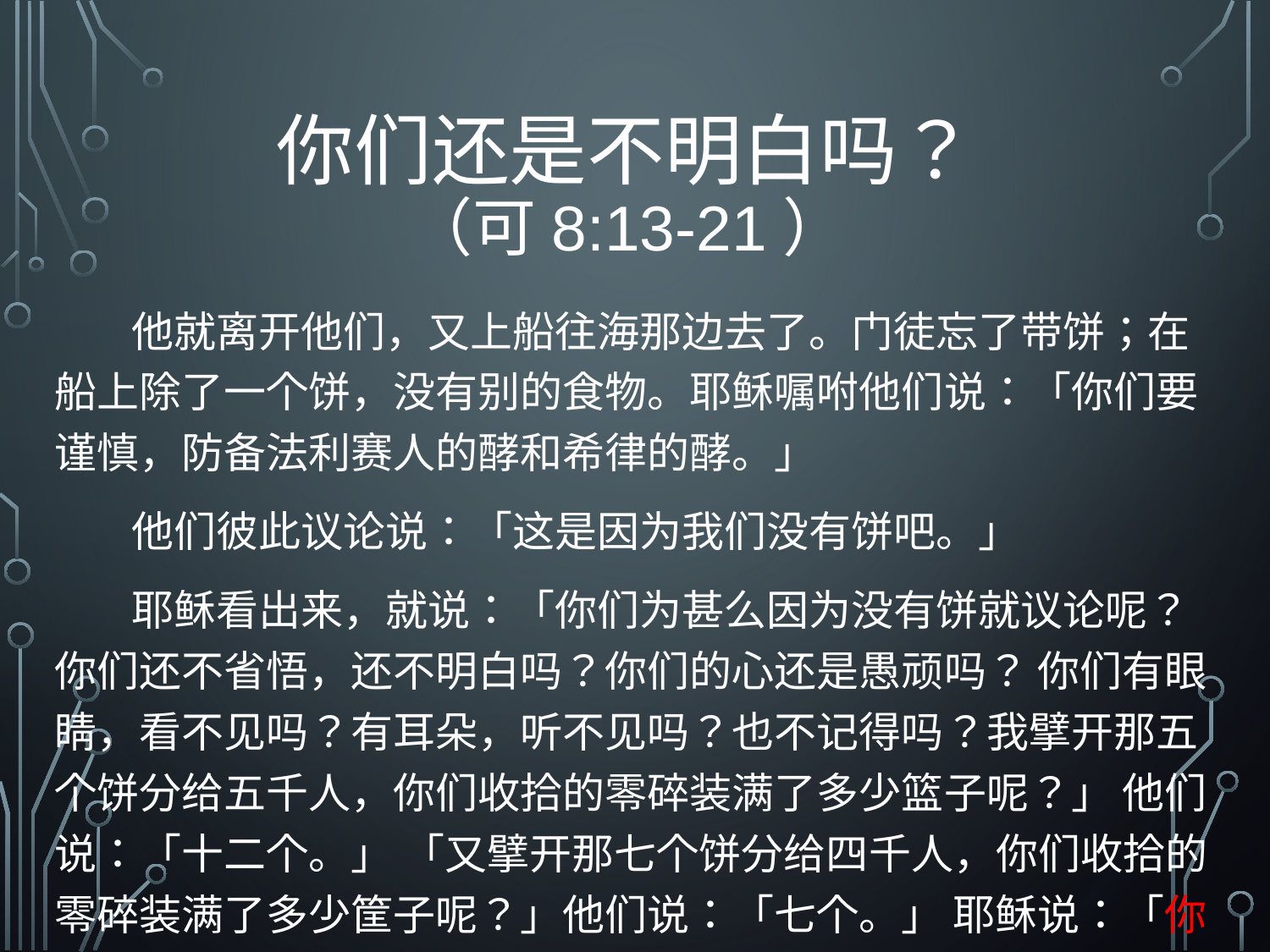

# 你们还是不明白吗？ （可8:13-21）
       他就离开他们，又上船往海那边去了。门徒忘了带饼；在船上除了一个饼，没有别的食物。耶稣嘱咐他们说：「你们要谨慎，防备法利赛人的酵和希律的酵。」
       他们彼此议论说：「这是因为我们没有饼吧。」
       耶稣看出来，就说：「你们为甚么因为没有饼就议论呢？你们还不省悟，还不明白吗？你们的心还是愚顽吗？ 你们有眼睛，看不见吗？有耳朵，听不见吗？也不记得吗？我擘开那五个饼分给五千人，你们收拾的零碎装满了多少篮子呢？」 他们说：「十二个。」 「又擘开那七个饼分给四千人，你们收拾的零碎装满了多少筐子呢？」他们说：「七个。」 耶稣说：「你们还是不明白吗？」